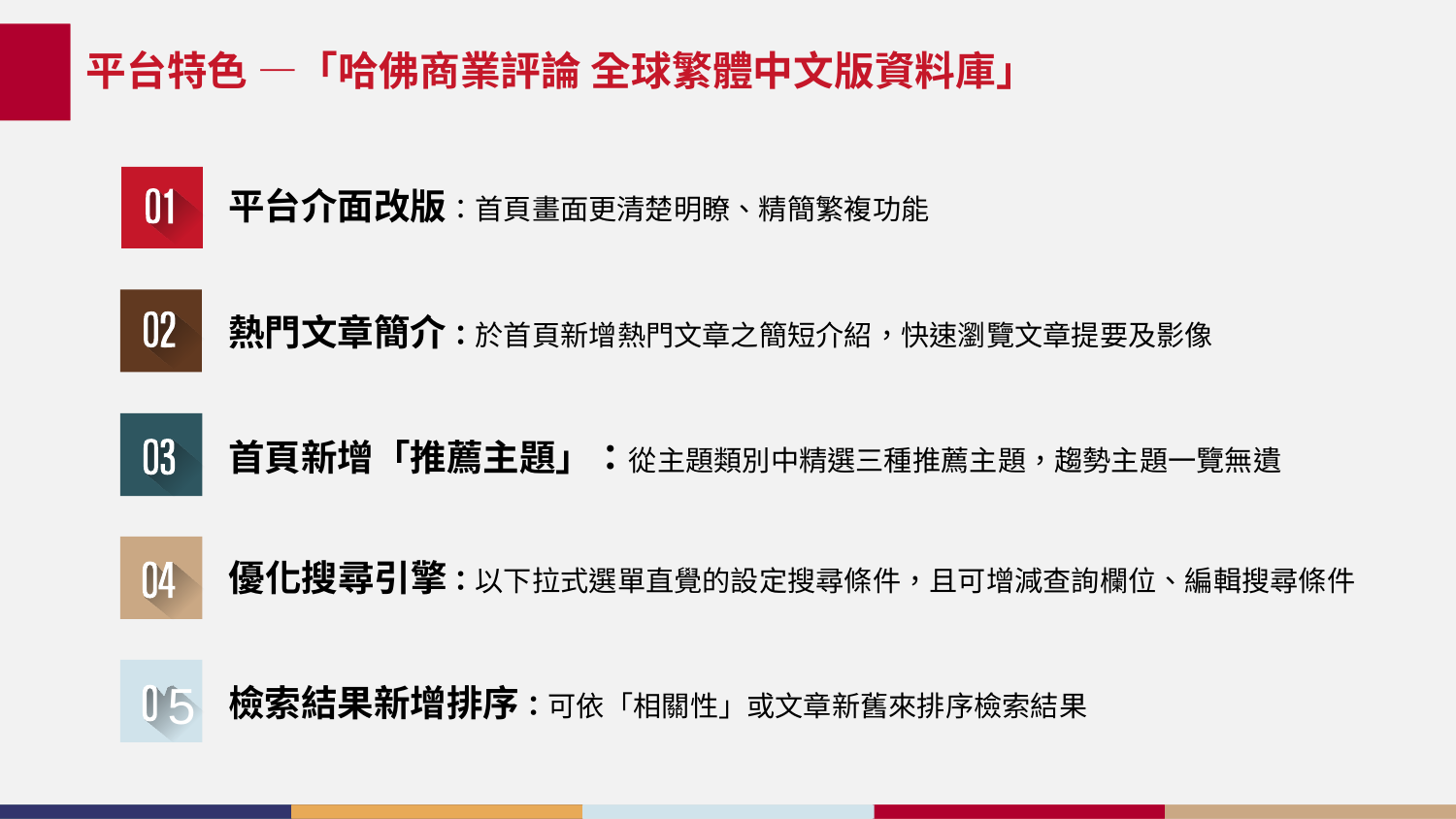

平台特色 —「哈佛商業評論 全球繁體中文版資料庫」

平台介面改版：首頁畫面更清楚明瞭、精簡繁複功能

熱門文章簡介：於首頁新增熱門文章之簡短介紹，快速瀏覽文章提要及影像

首頁新增「推薦主題」：從主題類別中精選三種推薦主題，趨勢主題一覽無遺

優化搜尋引擎：以下拉式選單直覺的設定搜尋條件，且可增減查詢欄位、編輯搜尋條件

5
檢索結果新增排序：可依「相關性」或文章新舊來排序檢索結果